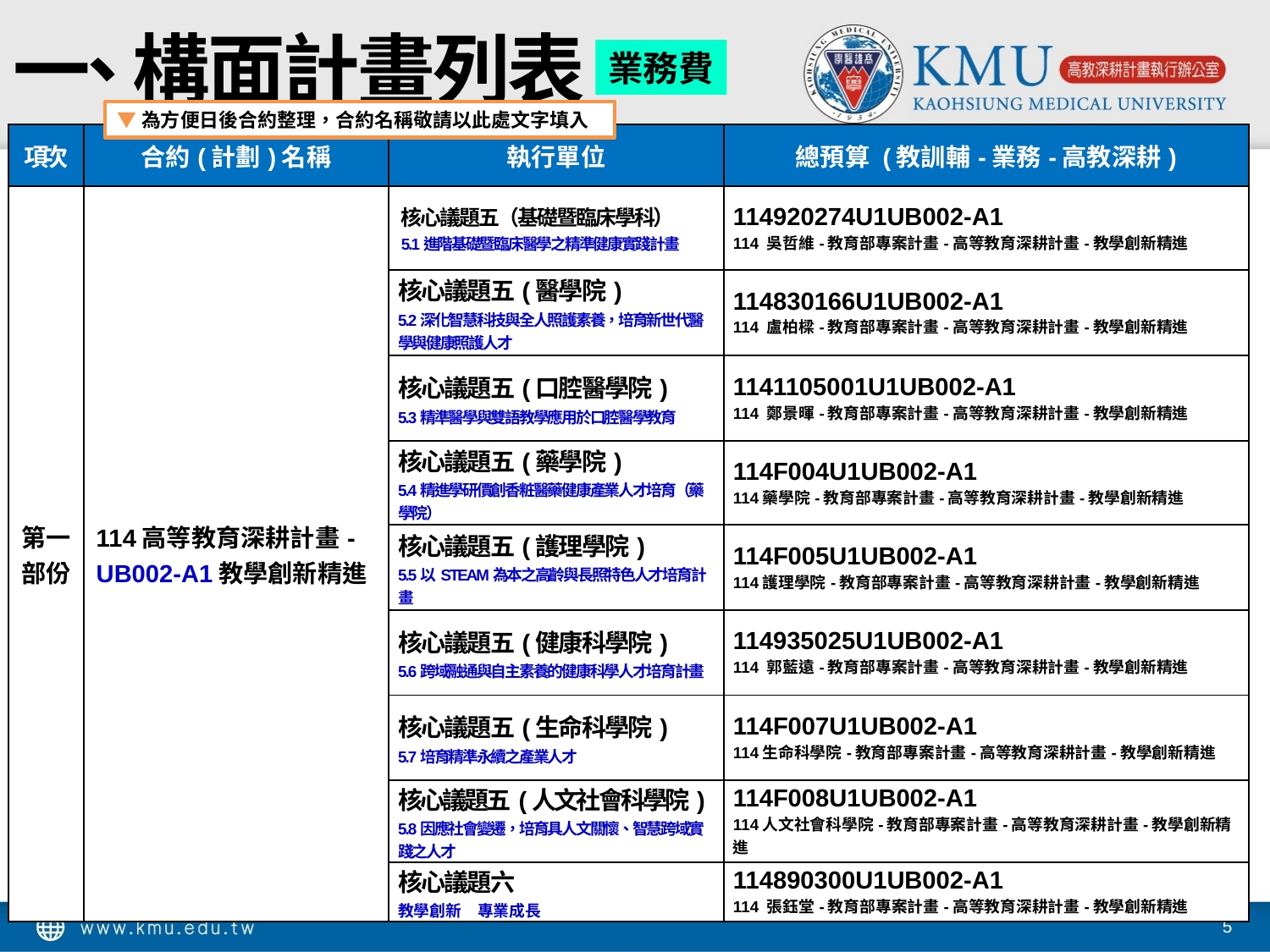

一、 構面計畫列表
業務費
▼為方便日後合約整理，合約名稱敬請以此處文字填入
| 項次 | 合約(計劃)名稱 | 執行單位 | 總預算 (教訓輔-業務-高教深耕) |
| --- | --- | --- | --- |
| 第一部份 | 114高等教育深耕計畫-UB002-A1教學創新精進 | 核心議題五（基礎暨臨床學科） 5.1進階基礎暨臨床醫學之精準健康實踐計畫 | 114920274U1UB002-A1 114 吳哲維-教育部專案計畫-高等教育深耕計畫-教學創新精進 |
|  |  | 核心議題五(醫學院) 5.2深化智慧科技與全人照護素養，培育新世代醫學與健康照護人才 | 114830166U1UB002-A1 114 盧柏樑-教育部專案計畫-高等教育深耕計畫-教學創新精進 |
|  |  | 核心議題五(口腔醫學院) 5.3精準醫學與雙語教學應用於口腔醫學教育 | 1141105001U1UB002-A1 114 鄭景暉-教育部專案計畫-高等教育深耕計畫-教學創新精進 |
|  |  | 核心議題五(藥學院) 5.4精進學研價創香粧醫藥健康產業人才培育（藥學院） | 114F004U1UB002-A1 114藥學院-教育部專案計畫-高等教育深耕計畫-教學創新精進 |
|  |  | 核心議題五(護理學院) 5.5以STEAM為本之高齡與長照特色人才培育計畫 | 114F005U1UB002-A1 114護理學院-教育部專案計畫-高等教育深耕計畫-教學創新精進 |
|  |  | 核心議題五(健康科學院) 5.6跨域融通與自主素養的健康科學人才培育計畫 | 114935025U1UB002-A1 114 郭藍遠-教育部專案計畫-高等教育深耕計畫-教學創新精進 |
|  |  | 核心議題五(生命科學院) 5.7培育精準永續之產業人才 | 114F007U1UB002-A1 114生命科學院-教育部專案計畫-高等教育深耕計畫-教學創新精進 |
|  |  | 核心議題五(人文社會科學院) 5.8因應社會變遷，培育具人文關懷、智慧跨域實踐之人才 | 114F008U1UB002-A1 114人文社會科學院-教育部專案計畫-高等教育深耕計畫-教學創新精進 |
|  |  | 核心議題六 教學創新　專業成長 | 114890300U1UB002-A1 114 張鈺堂-教育部專案計畫-高等教育深耕計畫-教學創新精進 |
5